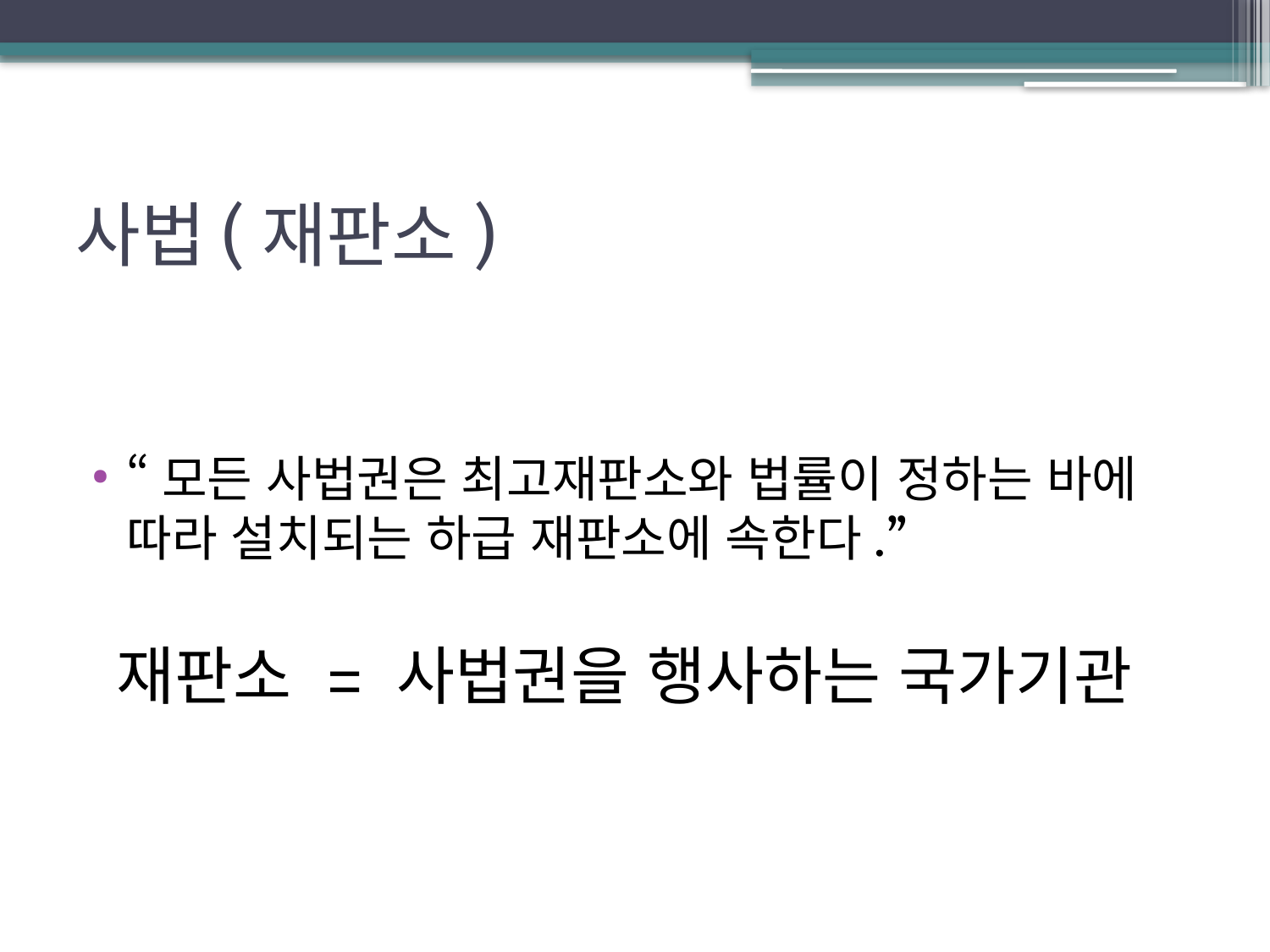

# 사법(재판소)

“모든 사법권은 최고재판소와 법률이 정하는 바에 따라 설치되는 하급 재판소에 속한다.”

 재판소 = 사법권을 행사하는 국가기관